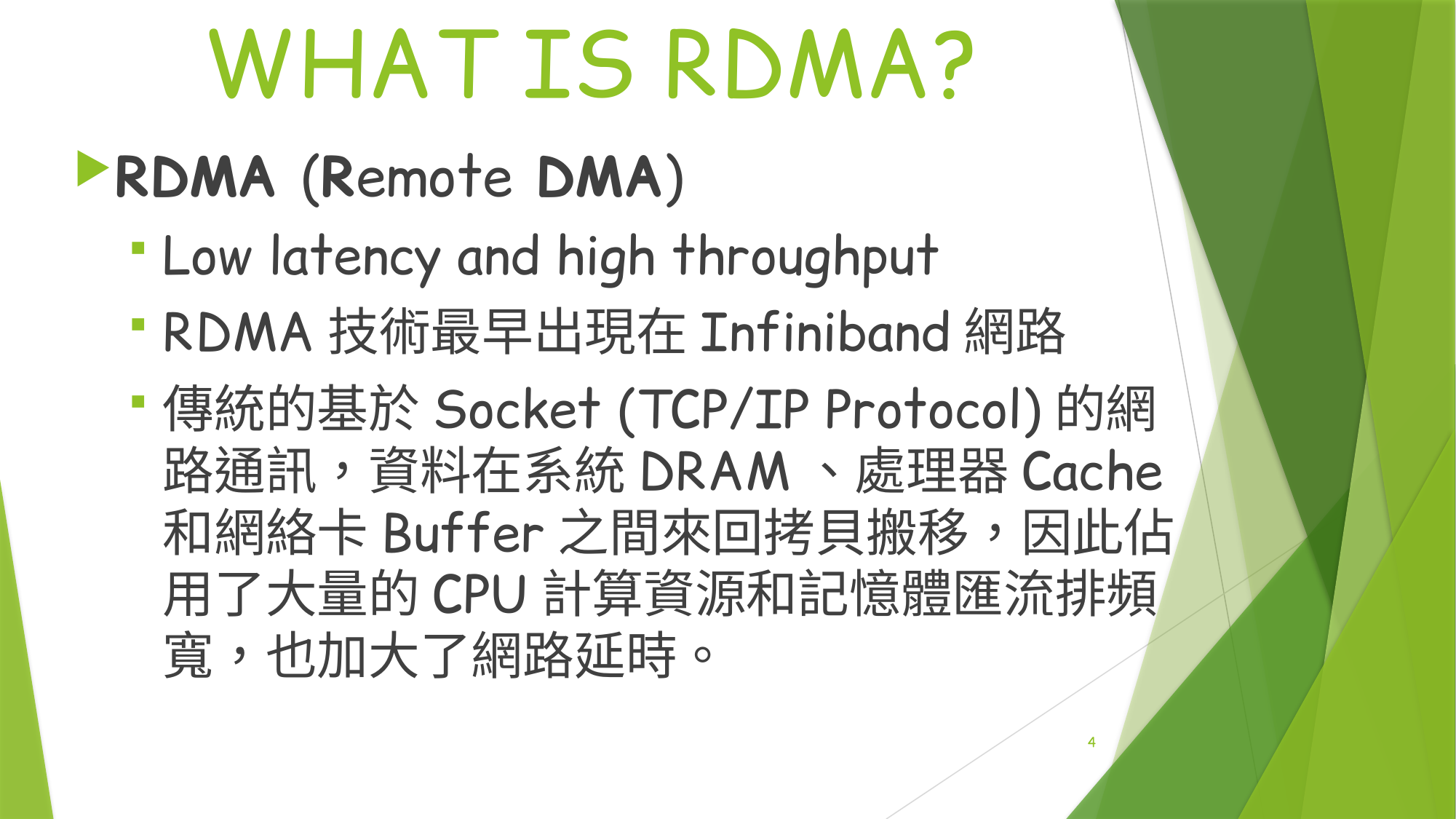

# WHAT IS RDMA?
RDMA (Remote DMA)
Low latency and high throughput
RDMA技術最早出現在Infiniband網路
傳統的基於Socket (TCP/IP Protocol)的網路通訊，資料在系統DRAM、處理器Cache和網絡卡Buffer之間來回拷貝搬移，因此佔用了大量的CPU計算資源和記憶體匯流排頻寬，也加大了網路延時。
4